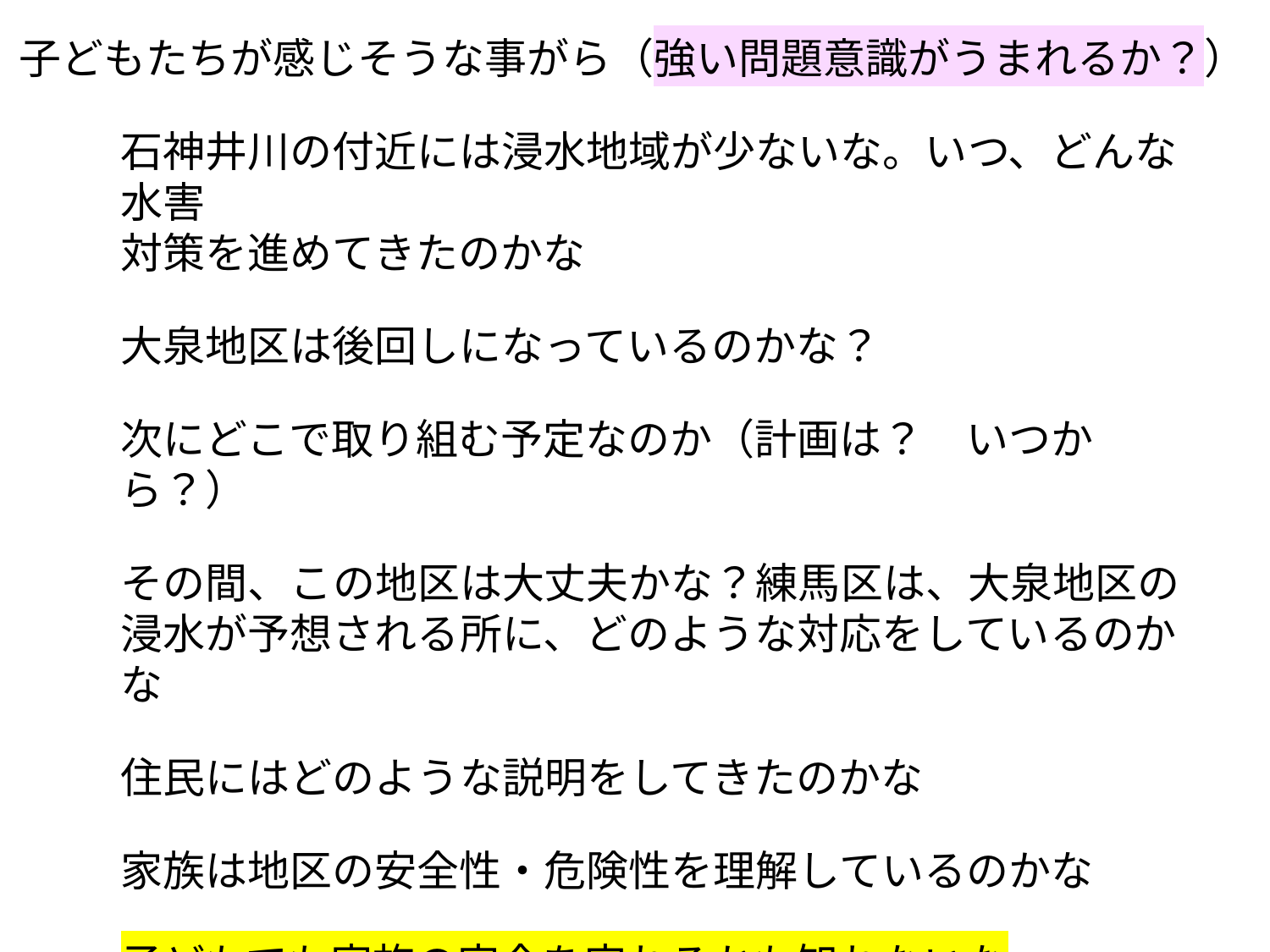

子どもたちが感じそうな事がら（強い問題意識がうまれるか？）
石神井川の付近には浸水地域が少ないな。いつ、どんな水害
対策を進めてきたのかな

大泉地区は後回しになっているのかな？

次にどこで取り組む予定なのか（計画は？　いつから？）

その間、この地区は大丈夫かな？練馬区は、大泉地区の浸水が予想される所に、どのような対応をしているのかな

住民にはどのような説明をしてきたのかな

家族は地区の安全性・危険性を理解しているのかな

子どもでも家族の安全を守れるかも知れないな
（必要感・責任感・使命感をもってもっと学びに向かうかも）